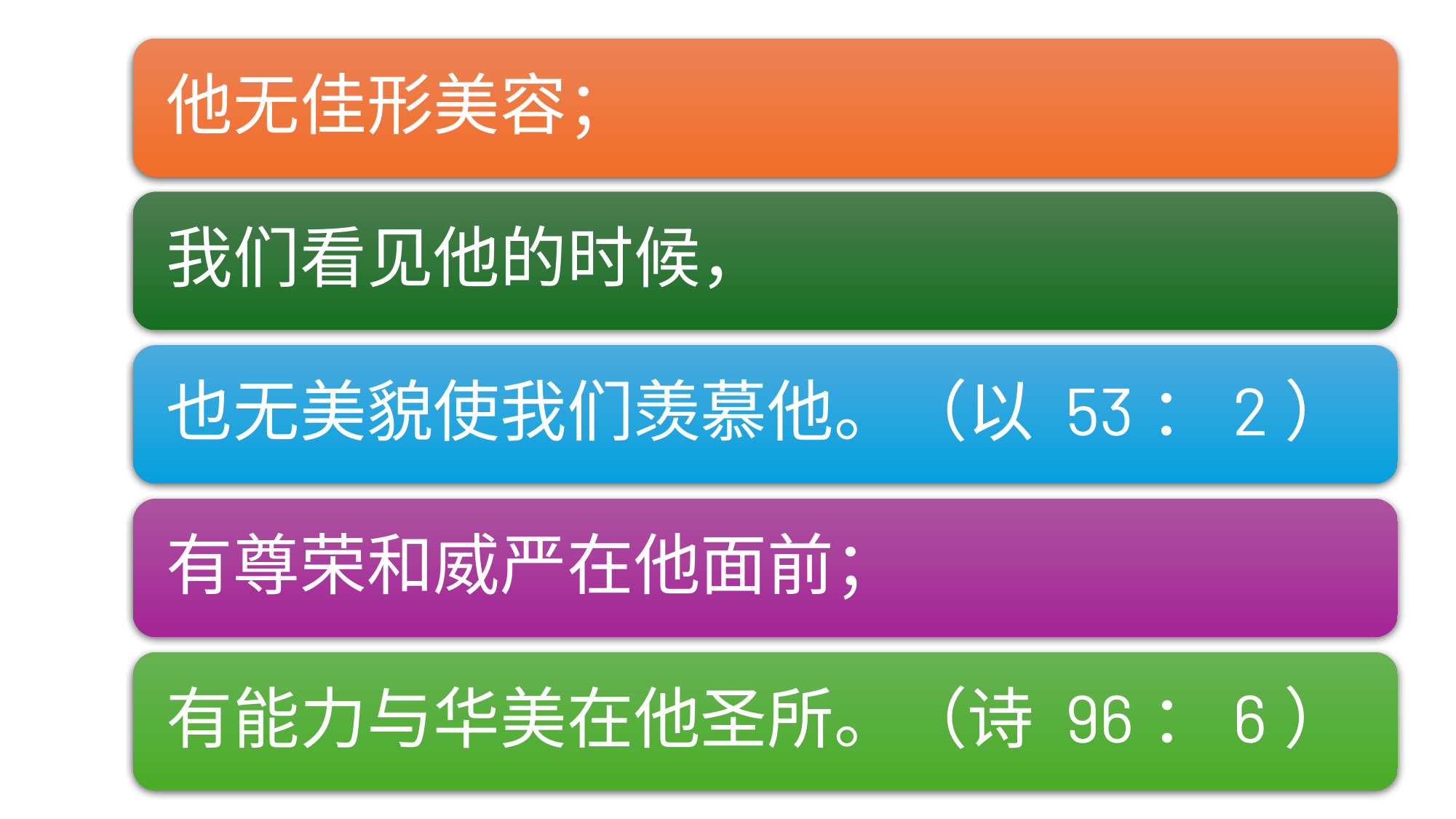

他无佳形美容；
我们看见他的时候，
也无美貌使我们羡慕他。（以 53：2）
有尊荣和威严在他面前；
有能力与华美在他圣所。（诗 96：6）